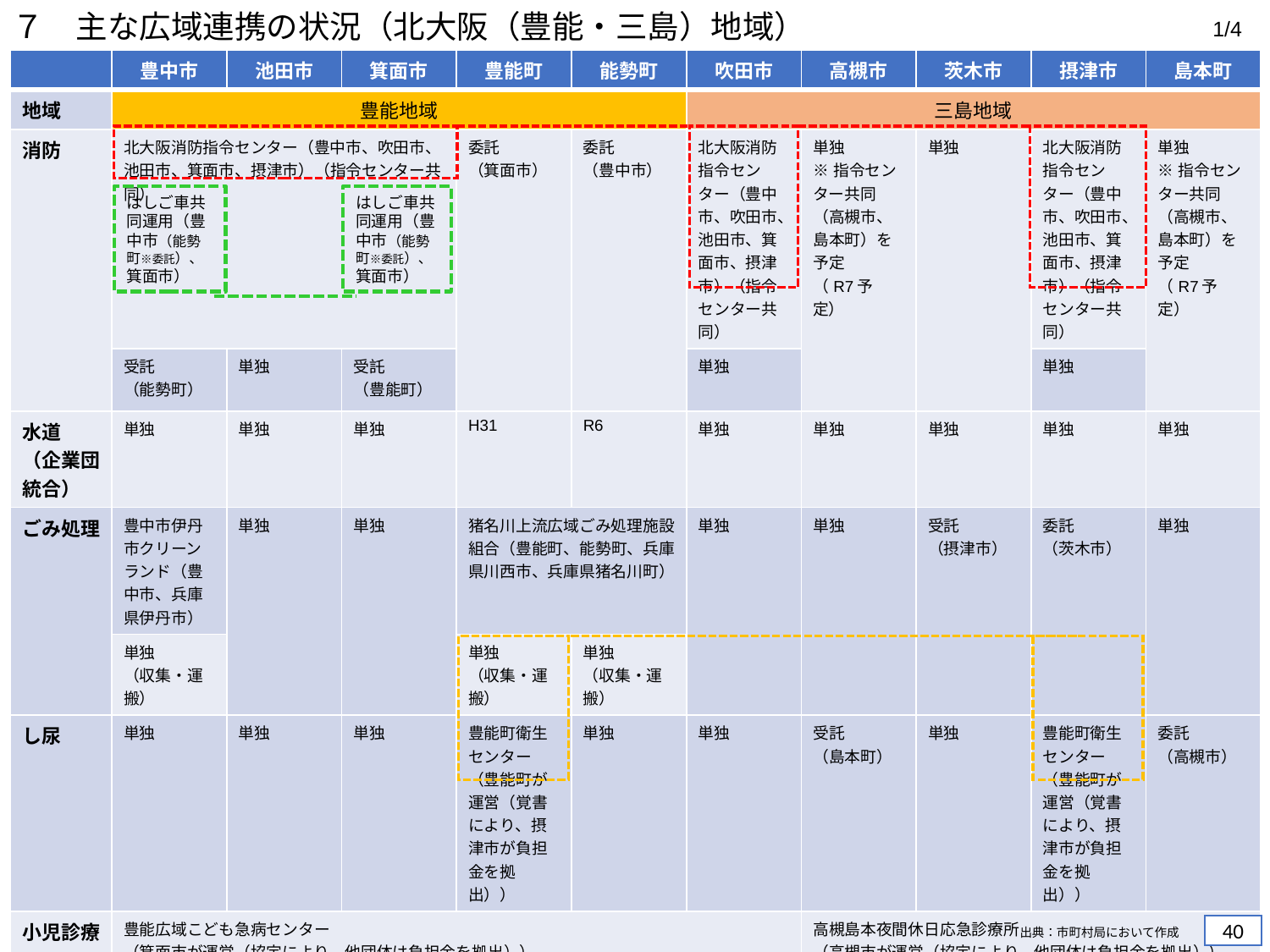

1/4
７　主な広域連携の状況（北大阪（豊能・三島）地域）

|  | 豊中市 | 池田市 | 箕面市 | 豊能町 | 能勢町 | 吹田市 | 高槻市 | 茨木市 | 摂津市 | 島本町 |
| --- | --- | --- | --- | --- | --- | --- | --- | --- | --- | --- |
| 地域 | 豊能地域 |  |  |  |  | 三島地域 |  |  |  |  |
| 消防 | 北大阪消防指令センター（豊中市、吹田市、池田市、箕面市、摂津市）（指令センター共同） |  |  | 委託 （箕面市） | 委託 （豊中市） | 北大阪消防指令センター（豊中市、吹田市、池田市、箕面市、摂津市）（指令センター共同） | 単独 ※指令センター共同（高槻市、島本町）を予定 （R7予定） | 単独 | 北大阪消防指令センター（豊中市、吹田市、池田市、箕面市、摂津市）（指令センター共同） | 単独 ※指令センター共同（高槻市、島本町）を予定 （R7予定） |
|  | 受託 （能勢町） | 単独 | 受託 （豊能町） |  |  | 単独 |  |  | 単独 |  |
| 水道 （企業団統合） | 単独 | 単独 | 単独 | H31 | R6 | 単独 | 単独 | 単独 | 単独 | 単独 |
| ごみ処理 | 豊中市伊丹市クリーンランド（豊中市、兵庫県伊丹市） | 単独 | 単独 | 猪名川上流広域ごみ処理施設組合（豊能町、能勢町、兵庫県川西市、兵庫県猪名川町） |  | 単独 | 単独 | 受託 （摂津市） | 委託 （茨木市） | 単独 |
|  | 単独 （収集・運搬） |  |  | 単独 （収集・運搬） | 単独 （収集・運搬） |  |  |  |  |  |
| し尿 | 単独 | 単独 | 単独 | 豊能町衛生センター （豊能町が運営（覚書により、摂津市が負担金を拠出）） | 単独 | 単独 | 受託 （島本町） | 単独 | 豊能町衛生センター （豊能町が運営（覚書により、摂津市が負担金を拠出）） | 委託 （高槻市） |
| 小児診療 | 豊能広域こども急病センター （箕面市が運営（協定により、他団体は負担金を拠出）） |  | 受託（？） |  |  |  | 高槻島本夜間休日応急診療所 （高槻市が運営（協定により、他団体は負担金を拠出）） ※摂津市は単独でも実施 |  |  | 基本協定 （高槻市） |
| 休日診療 | 単独 | 単独 | 単独 | ー | ー | 単独 | 高槻島本夜間休日応急診療所 （高槻市が運営（協定により、他団体は負担金を拠出）） |  |  |  |

はしご車共同運用（豊中市（能勢町※委託）、箕面市）
はしご車共同運用（豊中市（能勢町※委託）、箕面市）

40
出典：市町村局において作成